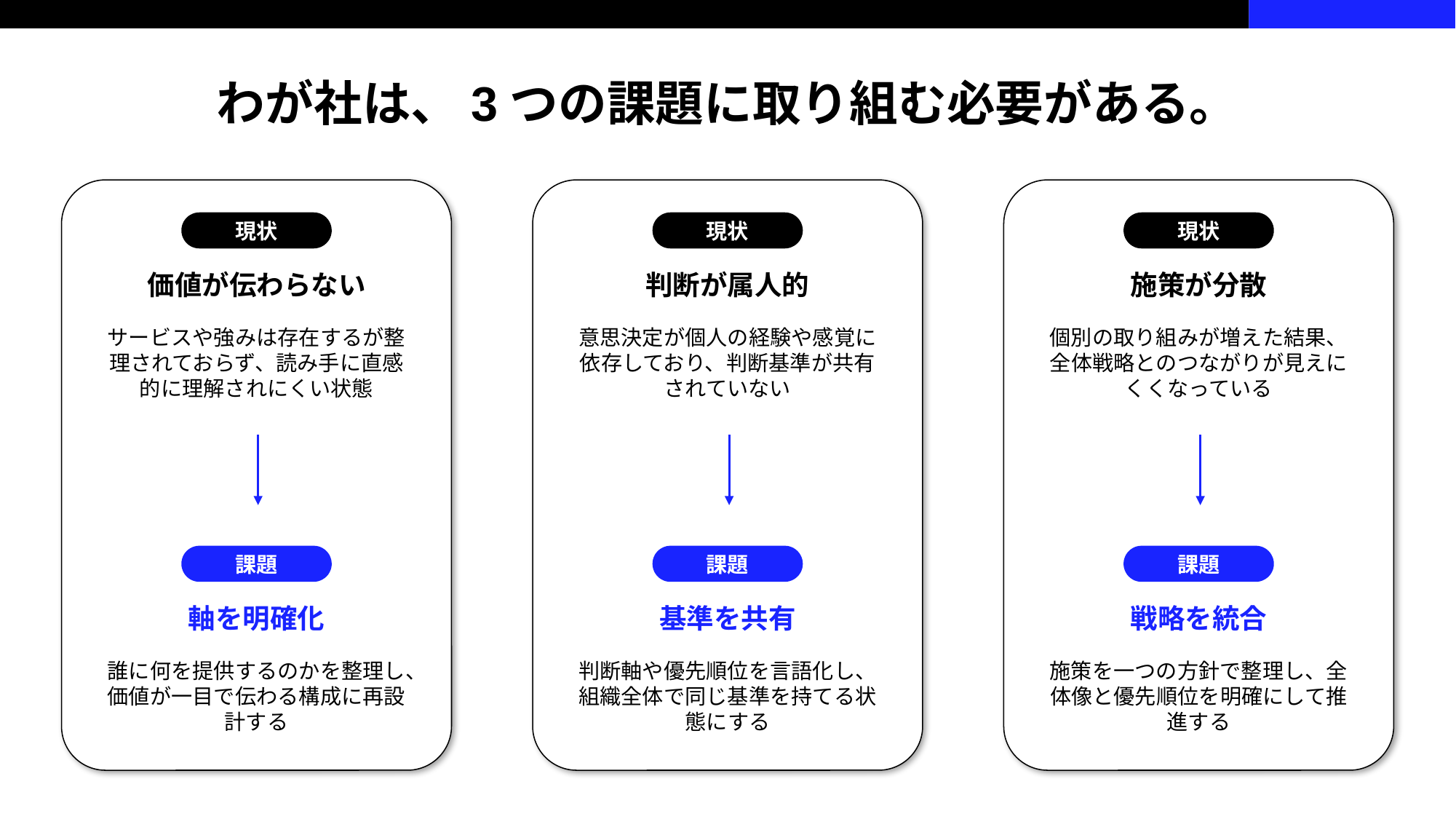

わが社は、3つの課題に取り組む必要がある。

現状
価値が伝わらない
サービスや強みは存在するが整理されておらず、読み手に直感的に理解されにくい状態
課題
軸を明確化
誰に何を提供するのかを整理し、価値が一目で伝わる構成に再設計する

現状
判断が属人的
意思決定が個人の経験や感覚に依存しており、判断基準が共有されていない
課題
基準を共有
判断軸や優先順位を言語化し、組織全体で同じ基準を持てる状態にする

現状
施策が分散
個別の取り組みが増えた結果、全体戦略とのつながりが見えにくくなっている
課題
戦略を統合
施策を一つの方針で整理し、全体像と優先順位を明確にして推進する